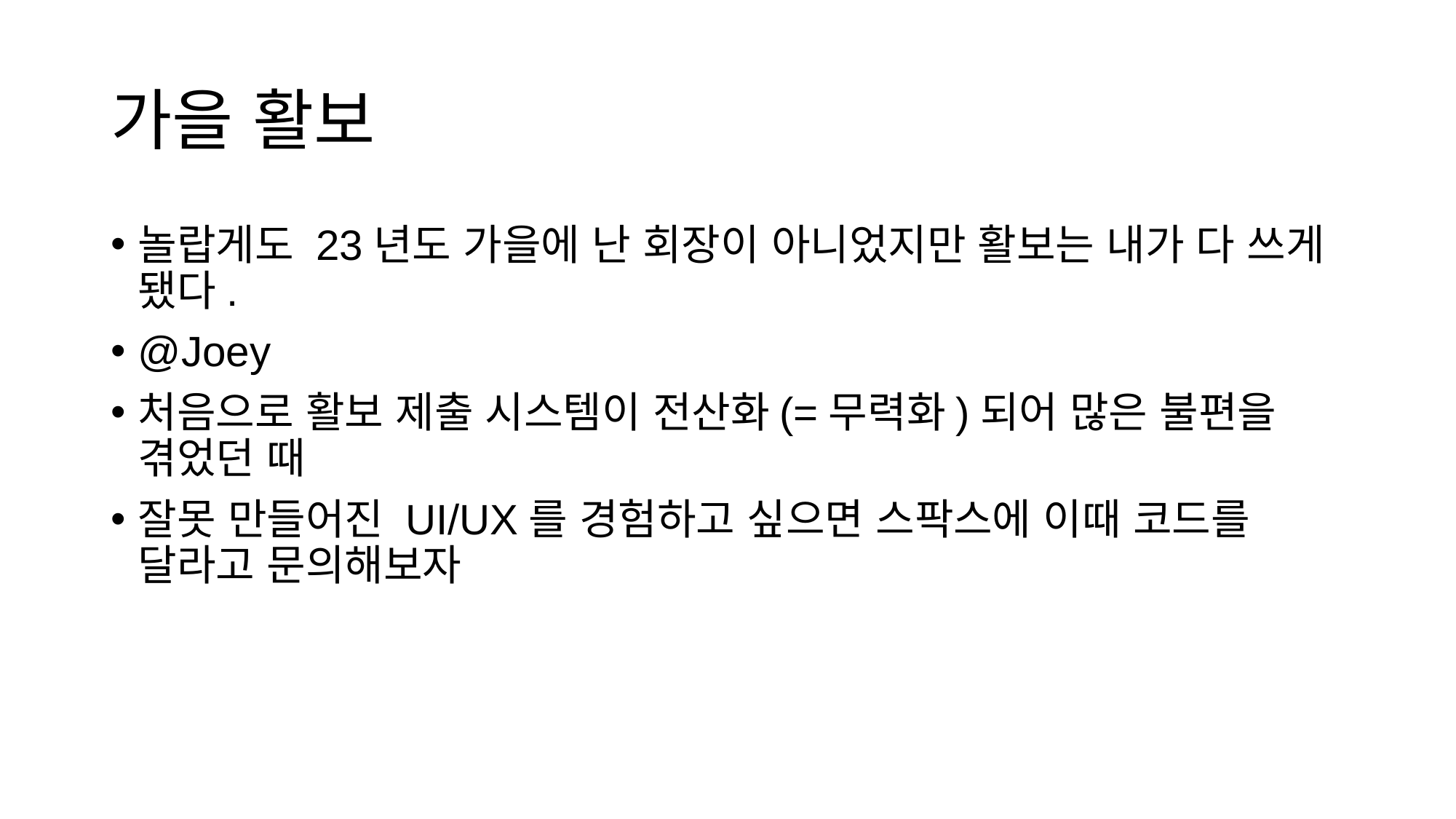

# 가을 활보
놀랍게도 23년도 가을에 난 회장이 아니었지만 활보는 내가 다 쓰게 됐다.
@Joey
처음으로 활보 제출 시스템이 전산화(=무력화)되어 많은 불편을 겪었던 때
잘못 만들어진 UI/UX를 경험하고 싶으면 스팍스에 이때 코드를 달라고 문의해보자